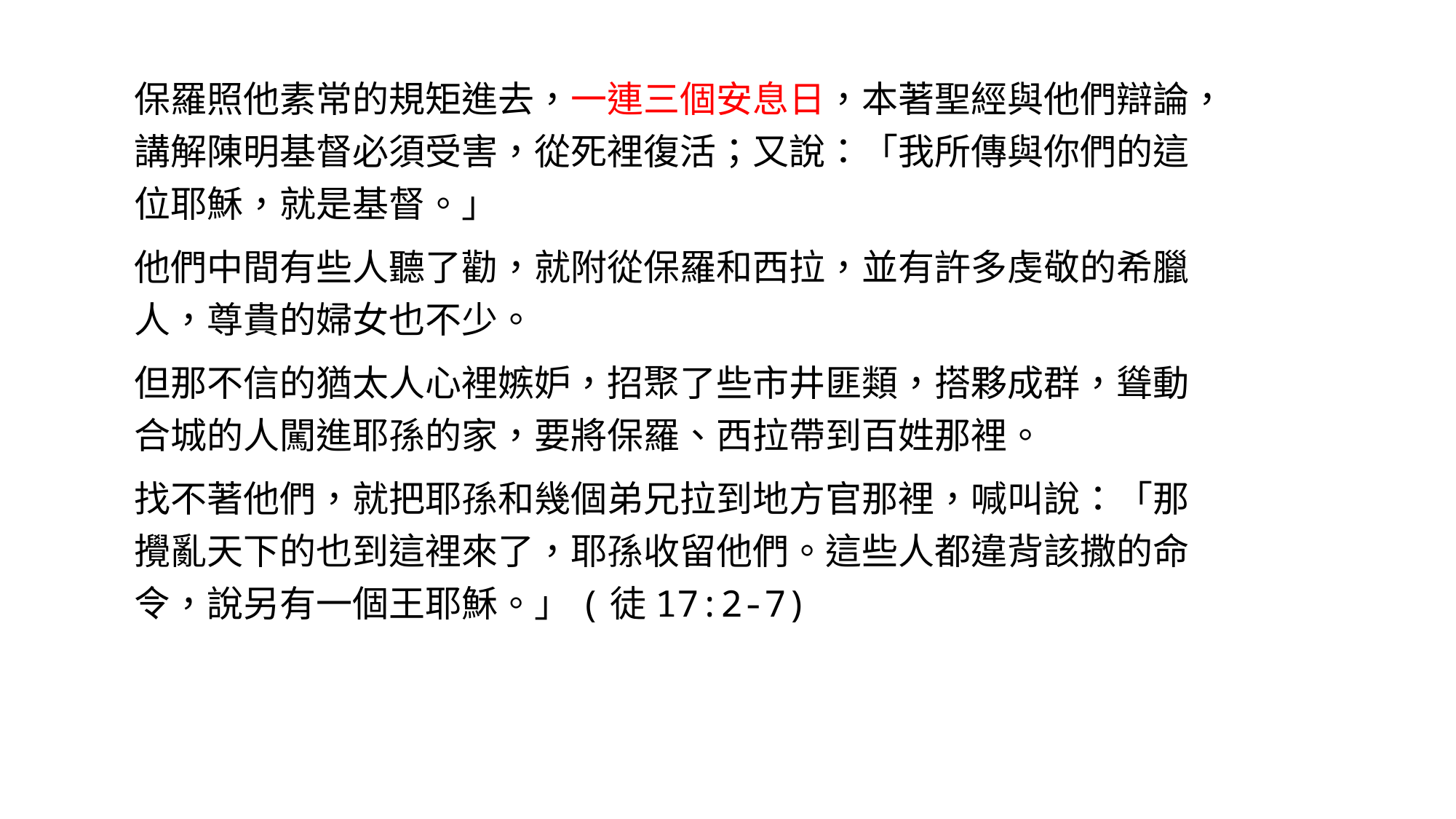

保羅照他素常的規矩進去，一連三個安息日，本著聖經與他們辯論，講解陳明基督必須受害，從死裡復活；又說：「我所傳與你們的這位耶穌，就是基督。」
他們中間有些人聽了勸，就附從保羅和西拉，並有許多虔敬的希臘人，尊貴的婦女也不少。
但那不信的猶太人心裡嫉妒，招聚了些市井匪類，搭夥成群，聳動合城的人闖進耶孫的家，要將保羅、西拉帶到百姓那裡。
找不著他們，就把耶孫和幾個弟兄拉到地方官那裡，喊叫說：「那攪亂天下的也到這裡來了，耶孫收留他們。這些人都違背該撒的命令，說另有一個王耶穌。」(徒17:2-7)